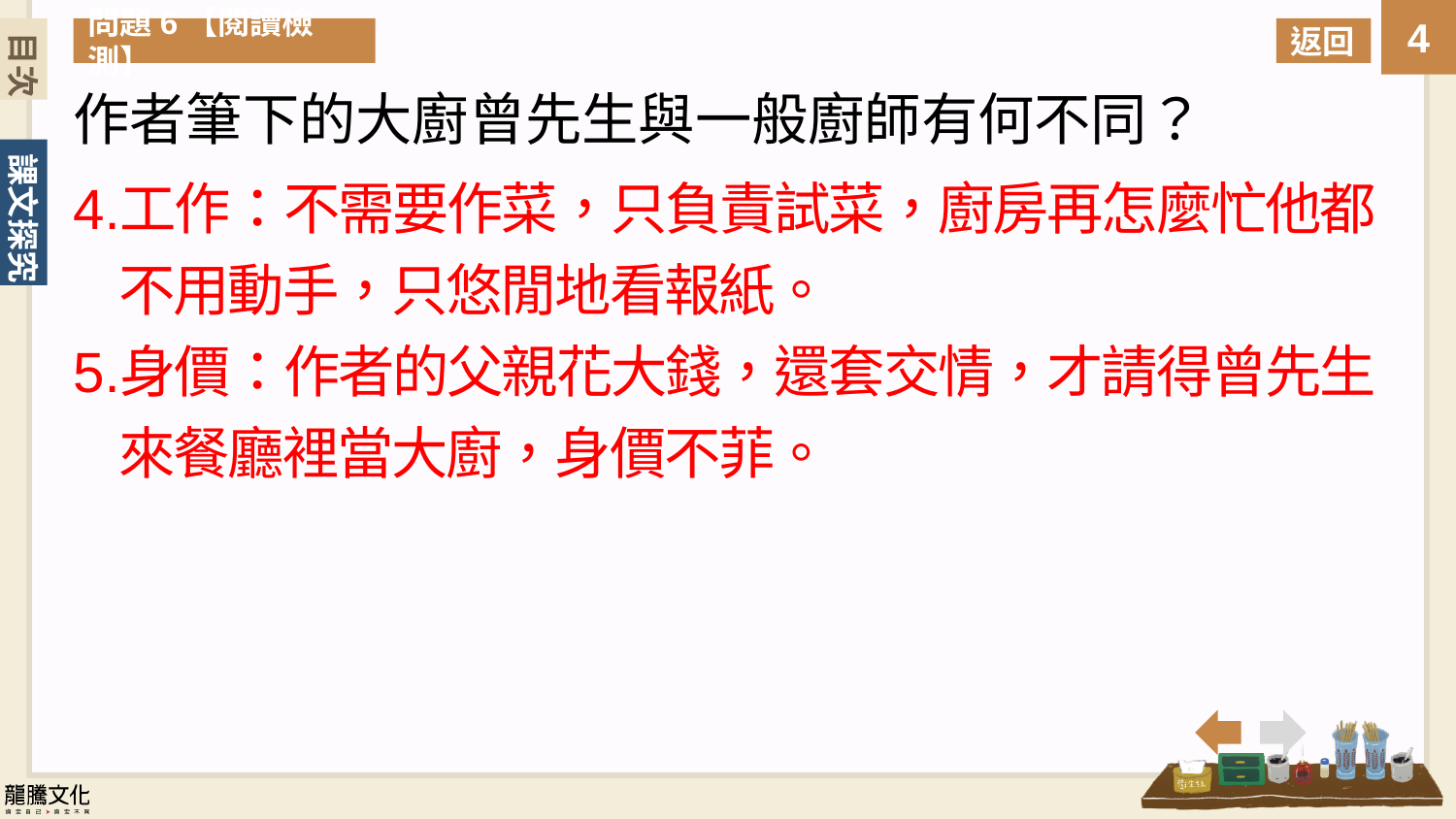

目次
問題6【閱讀檢測】
返回
作者筆下的大廚曾先生與一般廚師有何不同？
工作：不需要作菜，只負責試菜，廚房再怎麼忙他都不用動手，只悠閒地看報紙。
身價：作者的父親花大錢，還套交情，才請得曾先生來餐廳裡當大廚，身價不菲。